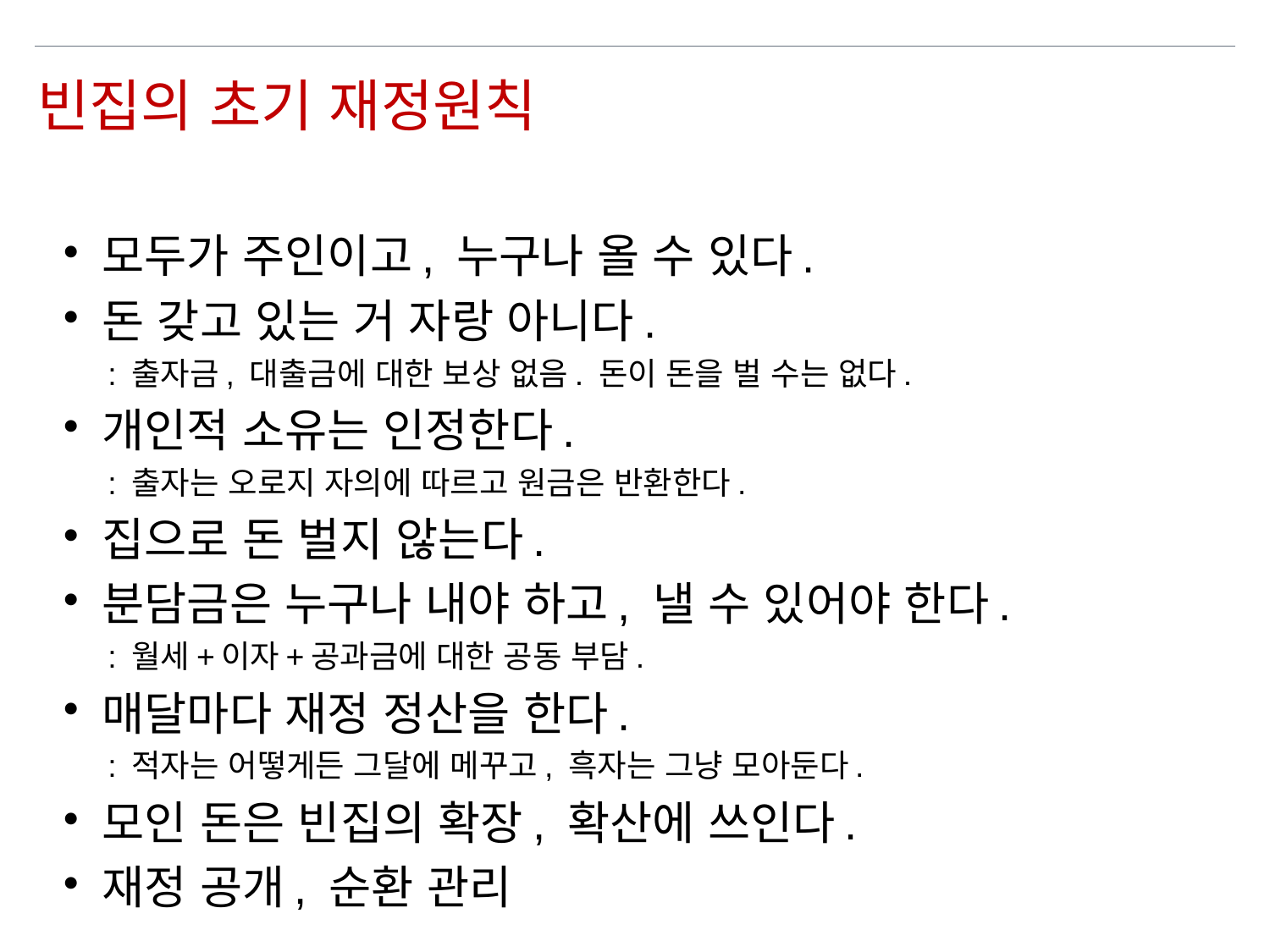

빈집의 초기 재정원칙
 모두가 주인이고, 누구나 올 수 있다.
 돈 갖고 있는 거 자랑 아니다.
     : 출자금, 대출금에 대한 보상 없음. 돈이 돈을 벌 수는 없다.
 개인적 소유는 인정한다.
     : 출자는 오로지 자의에 따르고 원금은 반환한다.
 집으로 돈 벌지 않는다.
 분담금은 누구나 내야 하고, 낼 수 있어야 한다.
     : 월세+이자+공과금에 대한 공동 부담.
 매달마다 재정 정산을 한다.
     : 적자는 어떻게든 그달에 메꾸고, 흑자는 그냥 모아둔다.
 모인 돈은 빈집의 확장, 확산에 쓰인다.
 재정 공개, 순환 관리